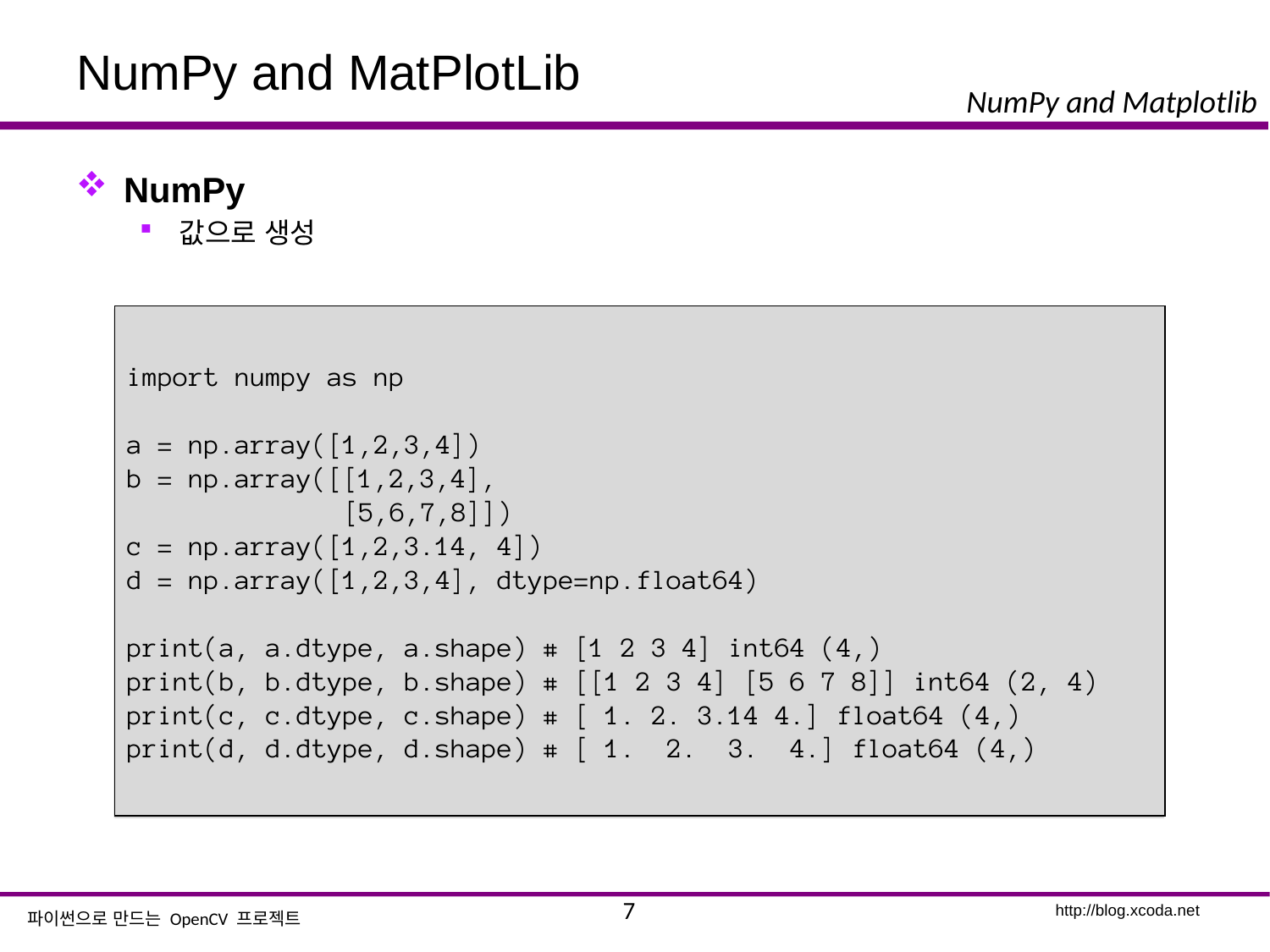

# NumPy and MatPlotLib
NumPy
값으로 생성

import numpy as np

a = np.array([1,2,3,4])
b = np.array([[1,2,3,4],
              [5,6,7,8]])
c = np.array([1,2,3.14, 4])
d = np.array([1,2,3,4], dtype=np.float64)

print(a, a.dtype, a.shape) # [1 2 3 4] int64 (4,)
print(b, b.dtype, b.shape) # [[1 2 3 4] [5 6 7 8]] int64 (2, 4)
print(c, c.dtype, c.shape) # [ 1. 2. 3.14 4.] float64 (4,)
print(d, d.dtype, d.shape) # [ 1.  2.  3.  4.] float64 (4,)